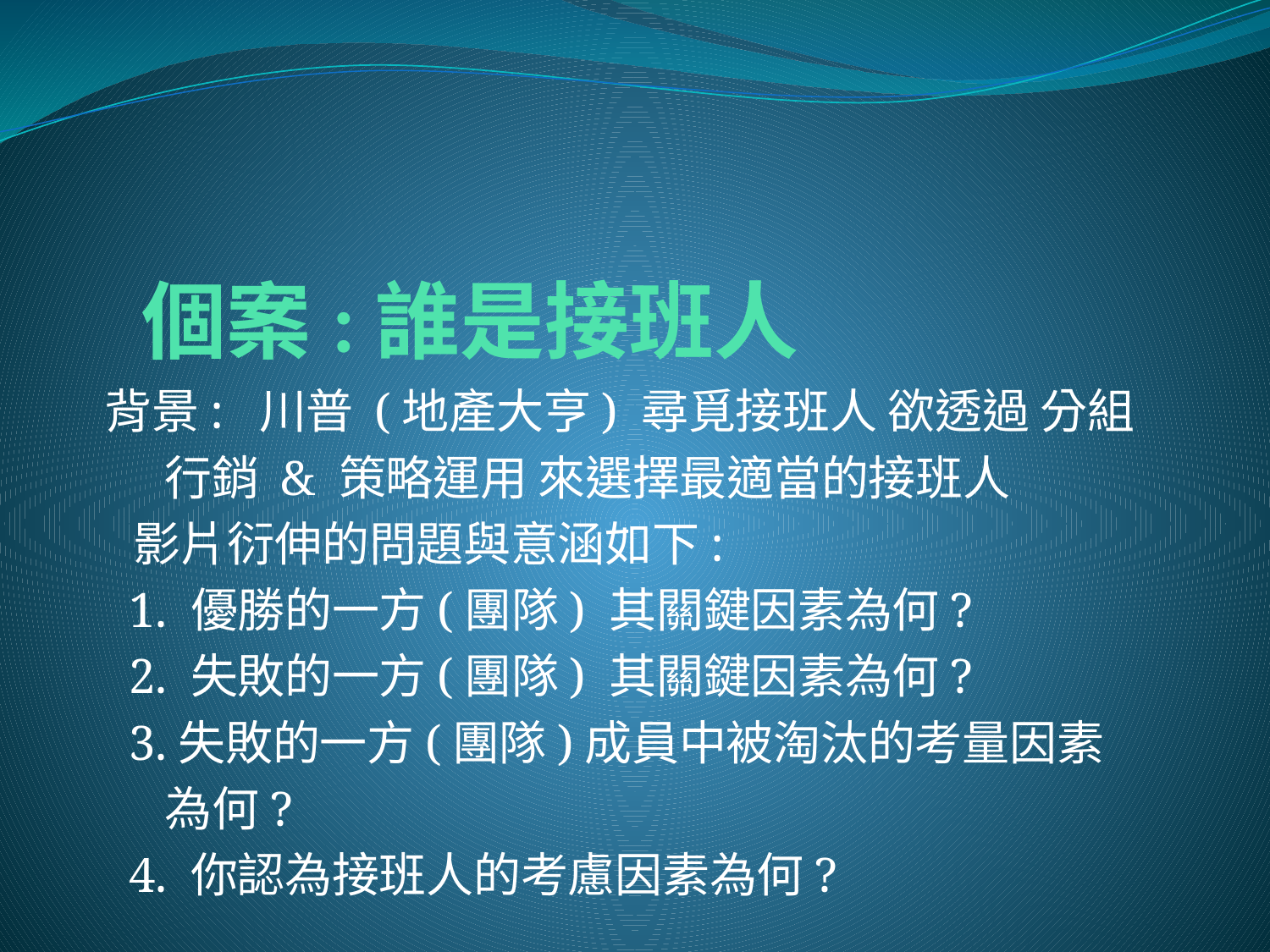

# 個案:誰是接班人
  背景:  川普 (地產大亨) 尋覓接班人 欲透過 分組
       行銷 & 策略運用 來選擇最適當的接班人
    影片衍伸的問題與意涵如下:
    1. 優勝的一方(團隊) 其關鍵因素為何?
    2. 失敗的一方(團隊) 其關鍵因素為何?
    3.失敗的一方(團隊)成員中被淘汰的考量因素
       為何?
    4. 你認為接班人的考慮因素為何?